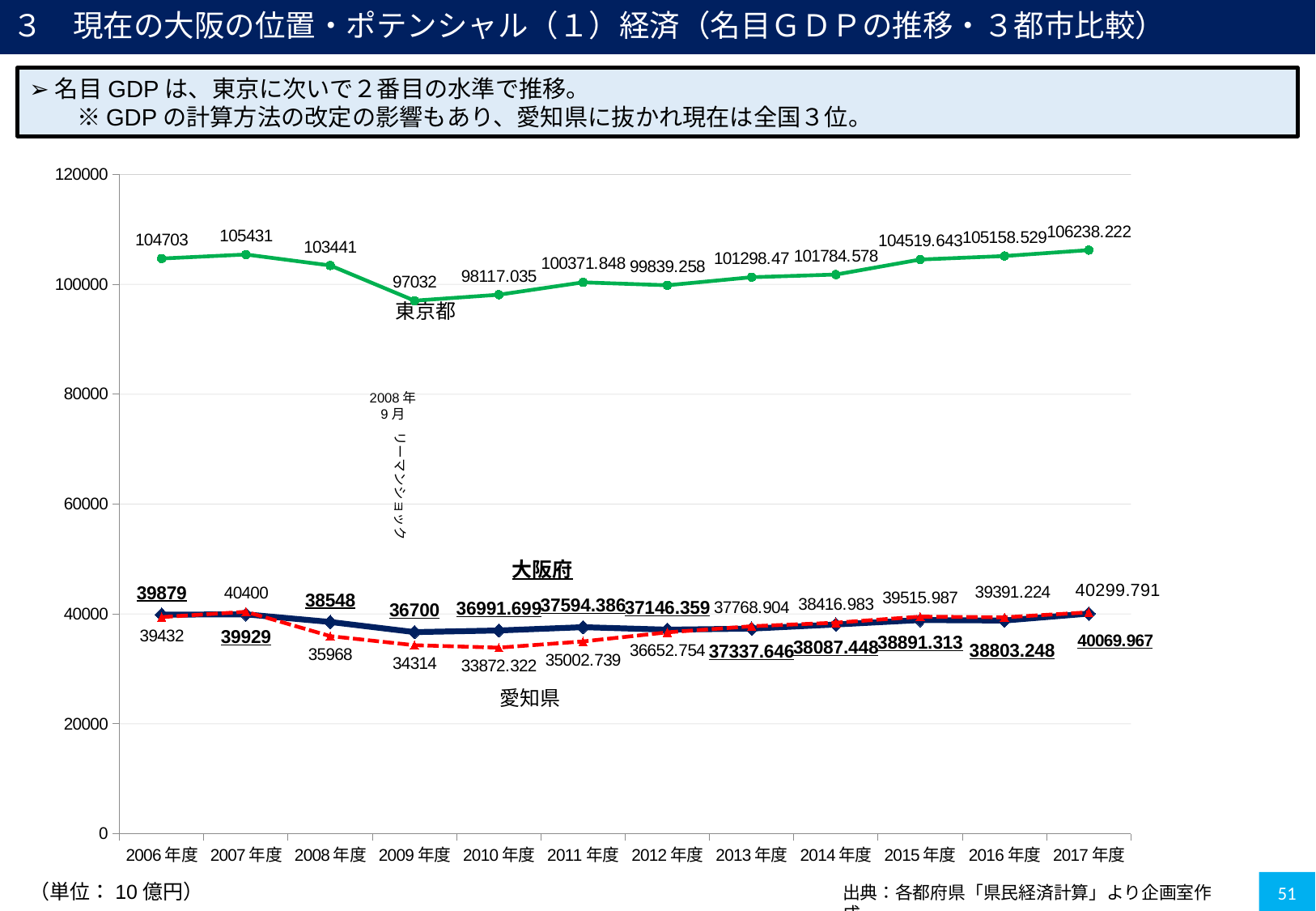

３　現在の大阪の位置・ポテンシャル（１）経済（名目ＧＤＰの推移・３都市比較）
➢名目GDPは、東京に次いで２番目の水準で推移。
　　※GDPの計算方法の改定の影響もあり、愛知県に抜かれ現在は全国３位。

### Chart

| Category | 大阪府 | 東京都 | 愛知県 |
|---|---|---|---|
| 2006年度 | 39879.0 | 104703.0 | 39432.0 |
| 2007年度 | 39929.0 | 105431.0 | 40400.0 |
| 2008年度 | 38548.0 | 103441.0 | 35968.0 |
| 2009年度 | 36700.0 | 97032.0 | 34314.0 |
| 2010年度 | 36991.699 | 98117.035 | 33872.322 |
| 2011年度 | 37594.386 | 100371.848 | 35002.739 |
| 2012年度 | 37146.359 | 99839.258 | 36652.754 |
| 2013年度 | 37337.646 | 101298.47 | 37768.904 |
| 2014年度 | 38087.448 | 101784.578 | 38416.983 |
| 2015年度 | 38891.313 | 104519.643 | 39515.987 |
| 2016年度 | 38803.248 | 105158.529 | 39391.224 |
| 2017年度 | 40069.967 | 106238.222 | 40299.791 |
東京都
2008年
9月
リーマンショック
大阪府
愛知県
51
（単位：10億円）
出典：各都府県「県民経済計算」より企画室作成